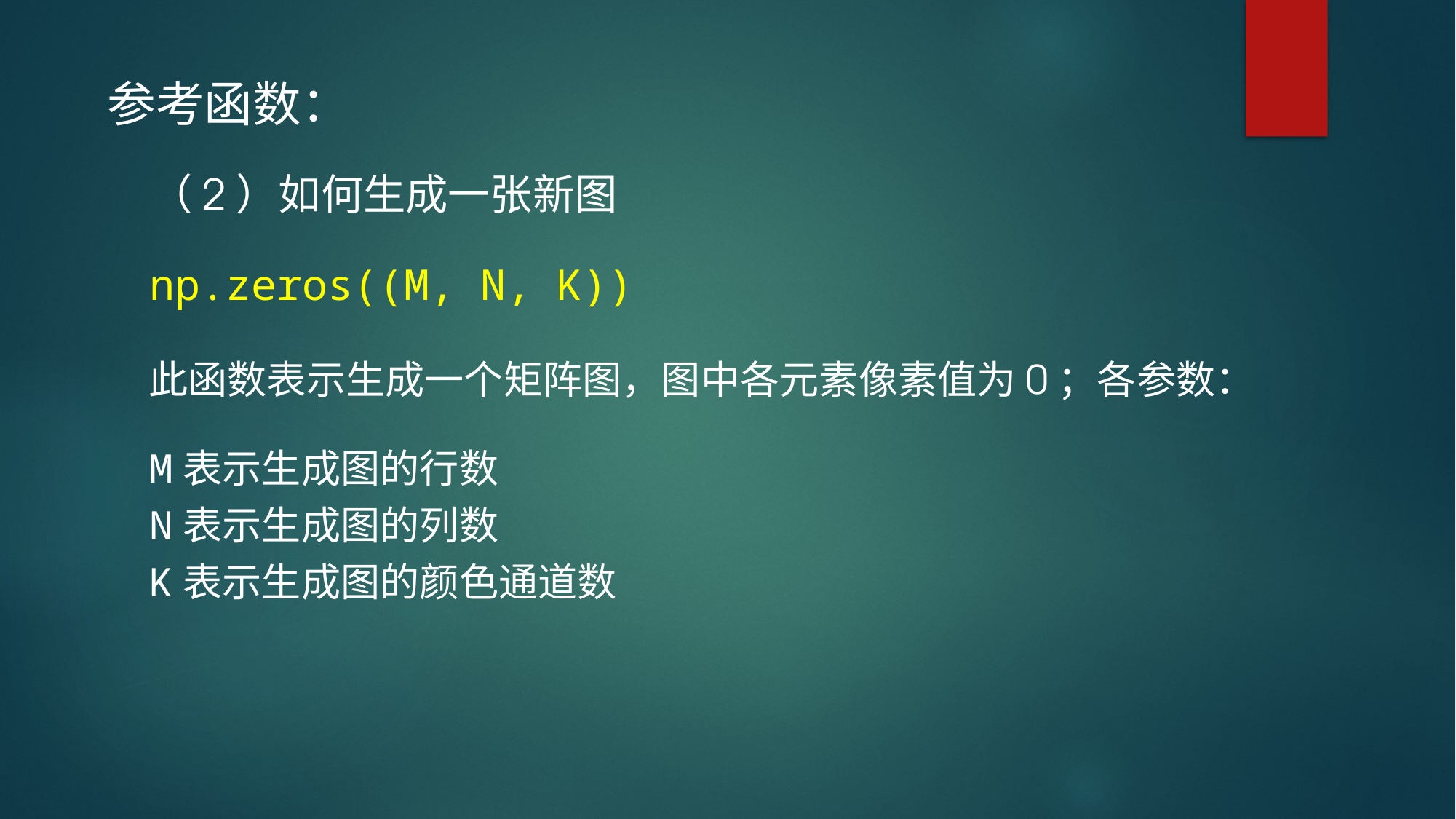

参考函数：
（2）如何生成一张新图
np.zeros((M, N, K))
此函数表示生成一个矩阵图，图中各元素像素值为0；各参数：
M表示生成图的行数
N表示生成图的列数
K表示生成图的颜色通道数